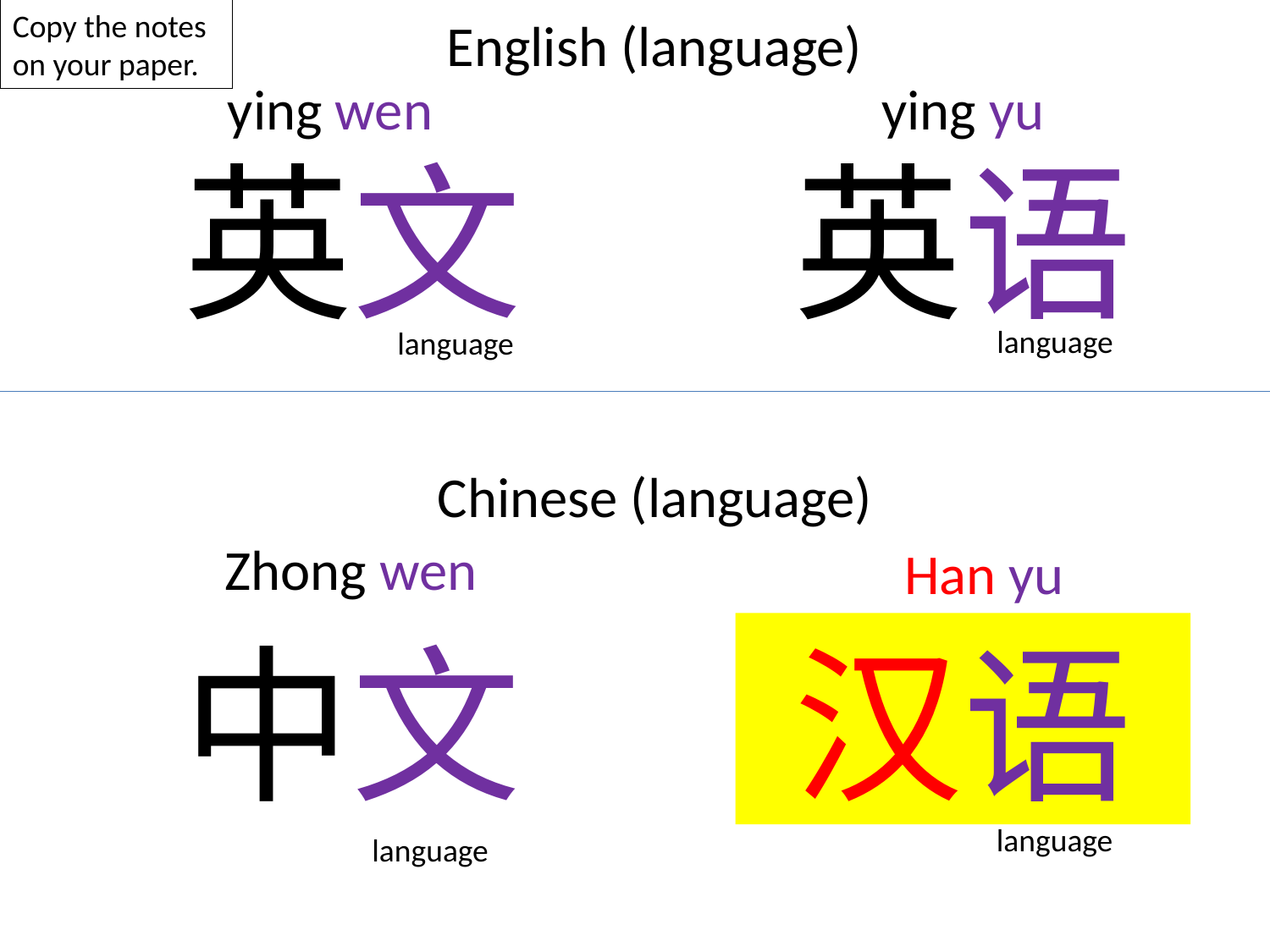

Copy the notes on your paper.
English (language)
ying wen
ying yu
英文
英语
language
language
Chinese (language)
Zhong wen
Han yu
中文
汉语
language
language